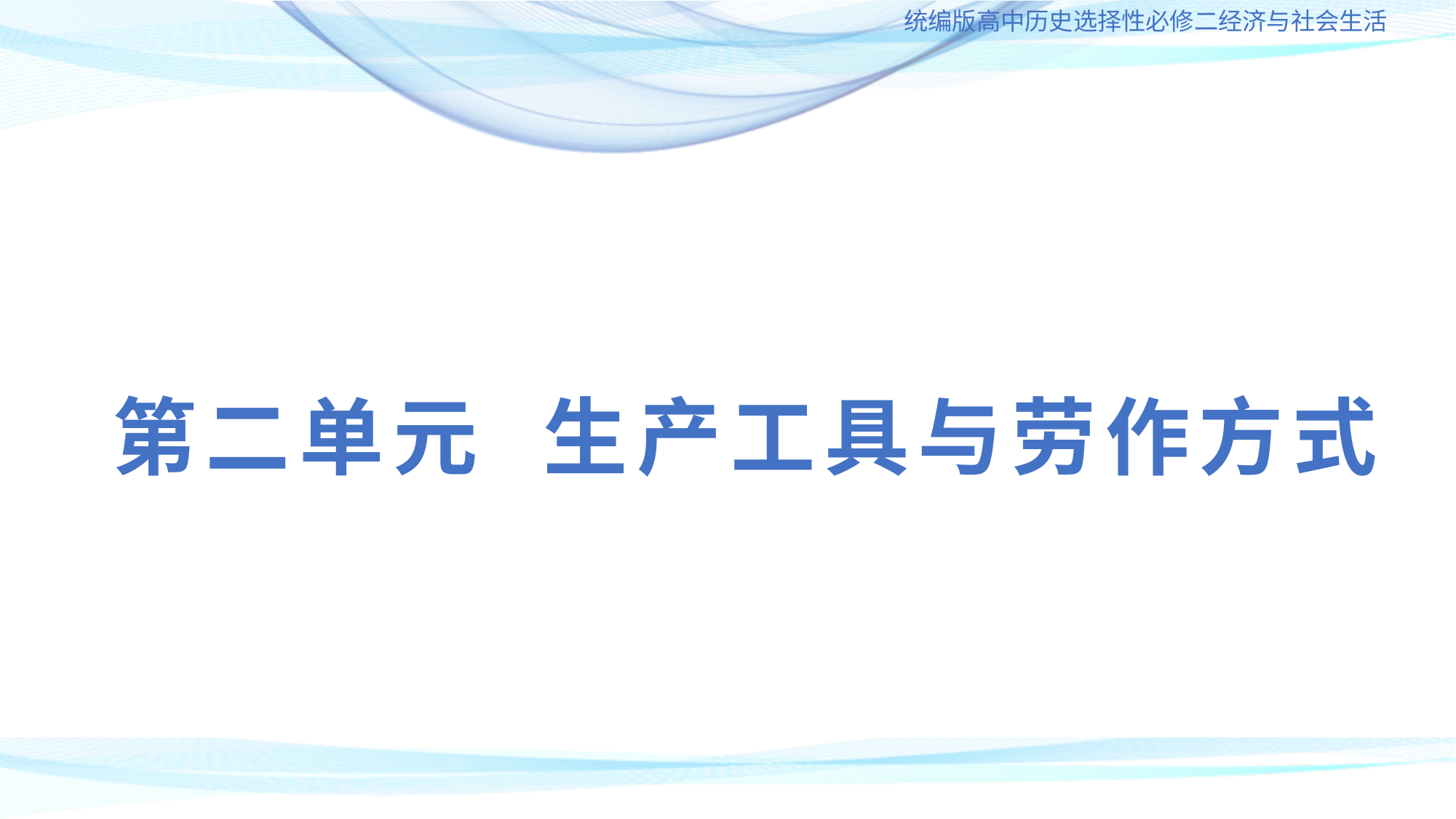

统编版高中历史选择性必修二经济与社会生活
# 第二单元  生产工具与劳作方式